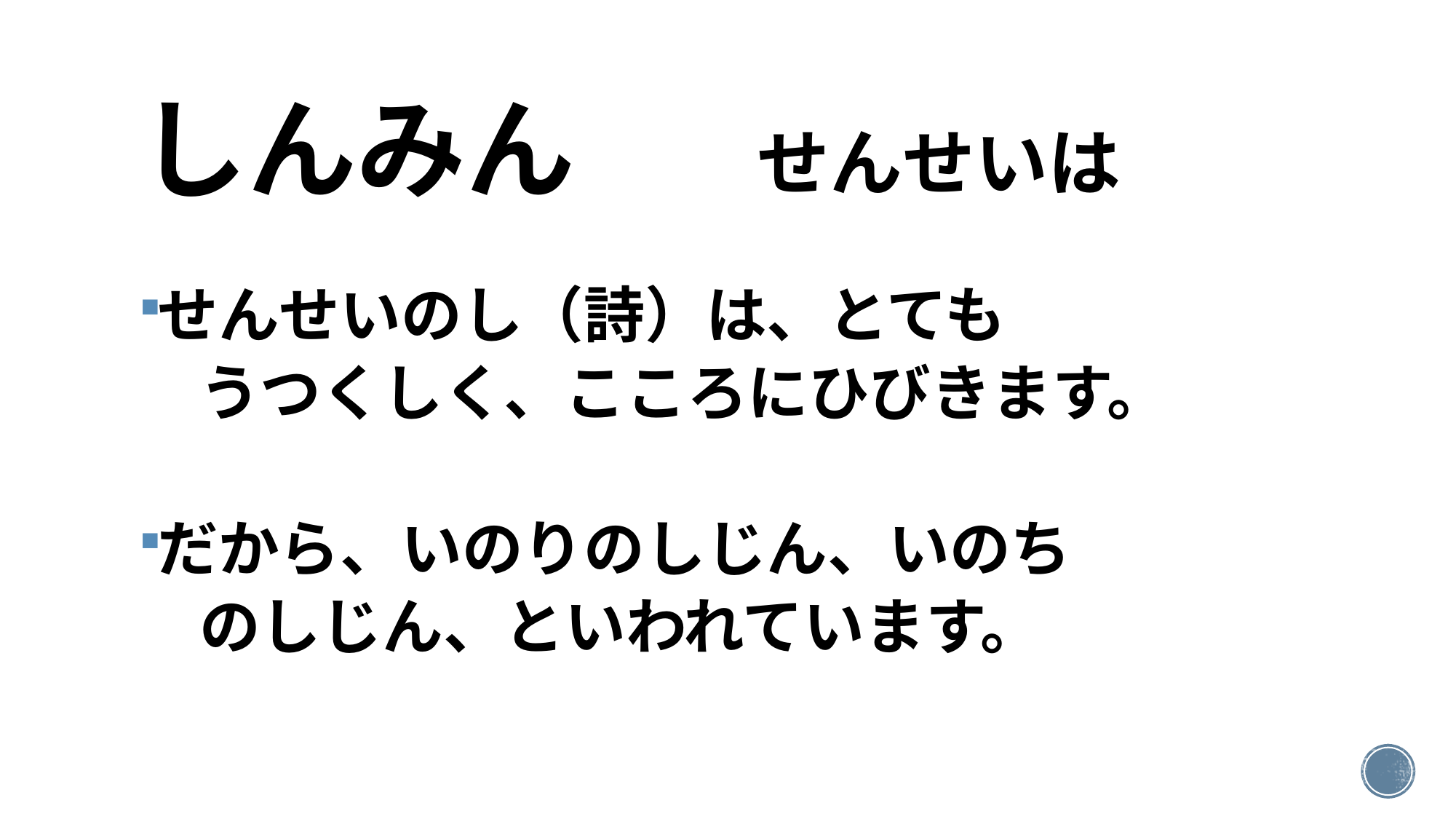

# しんみん　　せんせいは
せんせいのし（詩）は、とても
　うつくしく、こころにひびきます。

だから、いのりのしじん、いのち
　のしじん、といわれています。